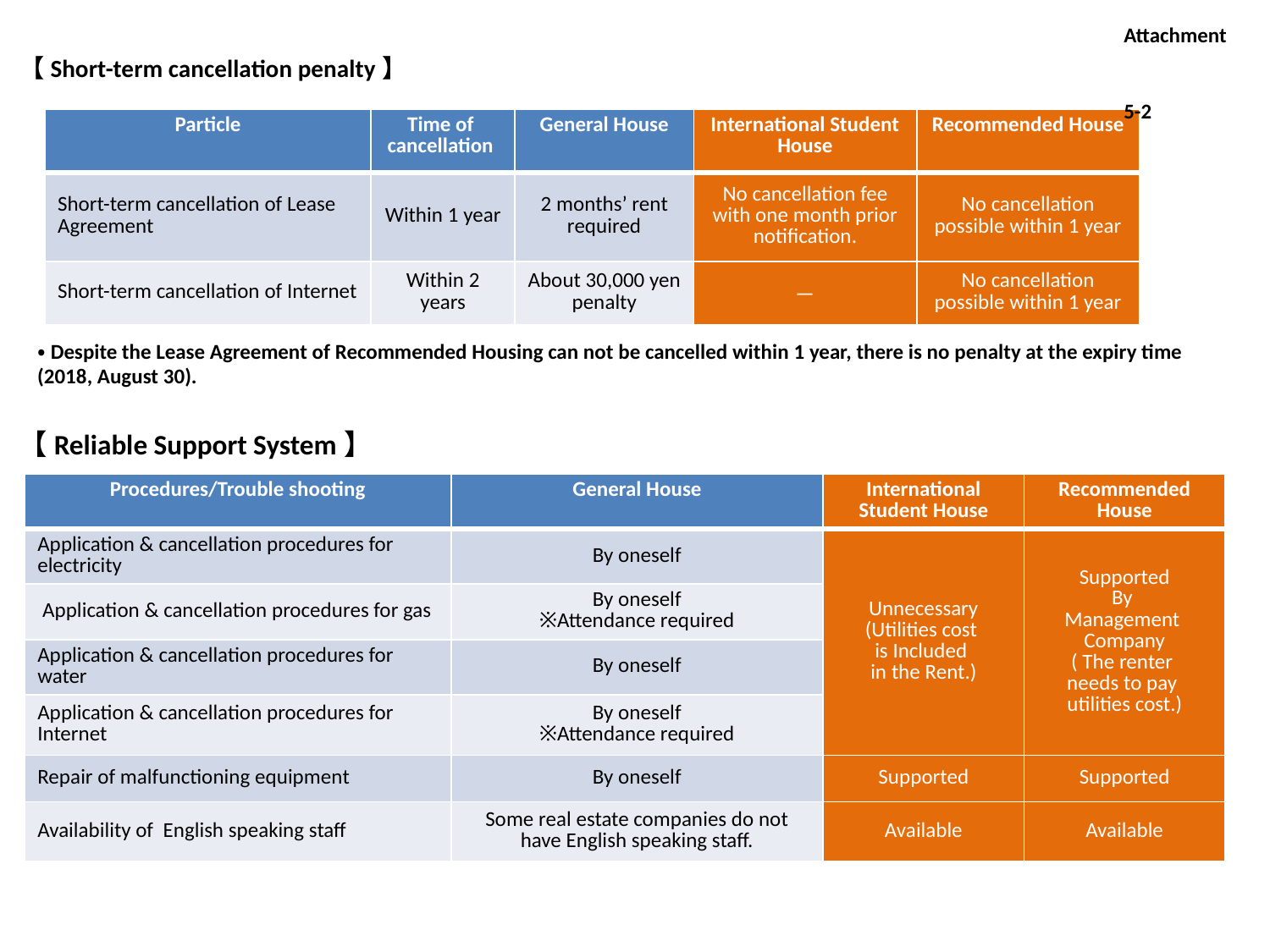

Attachment
　　　　　5-2
【Short-term cancellation penalty】
| Particle | Time of cancellation | General House | International Student House | Recommended House |
| --- | --- | --- | --- | --- |
| Short-term cancellation of Lease Agreement | Within 1 year | 2 months’ rent required | No cancellation fee with one month prior notification. | No cancellation possible within 1 year |
| Short-term cancellation of Internet | Within 2 years | About 30,000 yen penalty | － | No cancellation possible within 1 year |
・Despite the Lease Agreement of Recommended Housing can not be cancelled within 1 year, there is no penalty at the expiry time (2018, August 30).
【Reliable Support System】
| Procedures/Trouble shooting | General House | International Student House | Recommended House |
| --- | --- | --- | --- |
| Application & cancellation procedures for electricity | By oneself | Unnecessary (Utilities cost is Included in the Rent.) | Supported By Management Company ( The renter needs to pay utilities cost.) |
| Application & cancellation procedures for gas | By oneself ※Attendance required |  |  |
| Application & cancellation procedures for water | By oneself |  |  |
| Application & cancellation procedures for Internet | By oneself ※Attendance required |  |  |
| Repair of malfunctioning equipment | By oneself | Supported | Supported |
| Availability of English speaking staff | Some real estate companies do not have English speaking staff. | Available | Available |